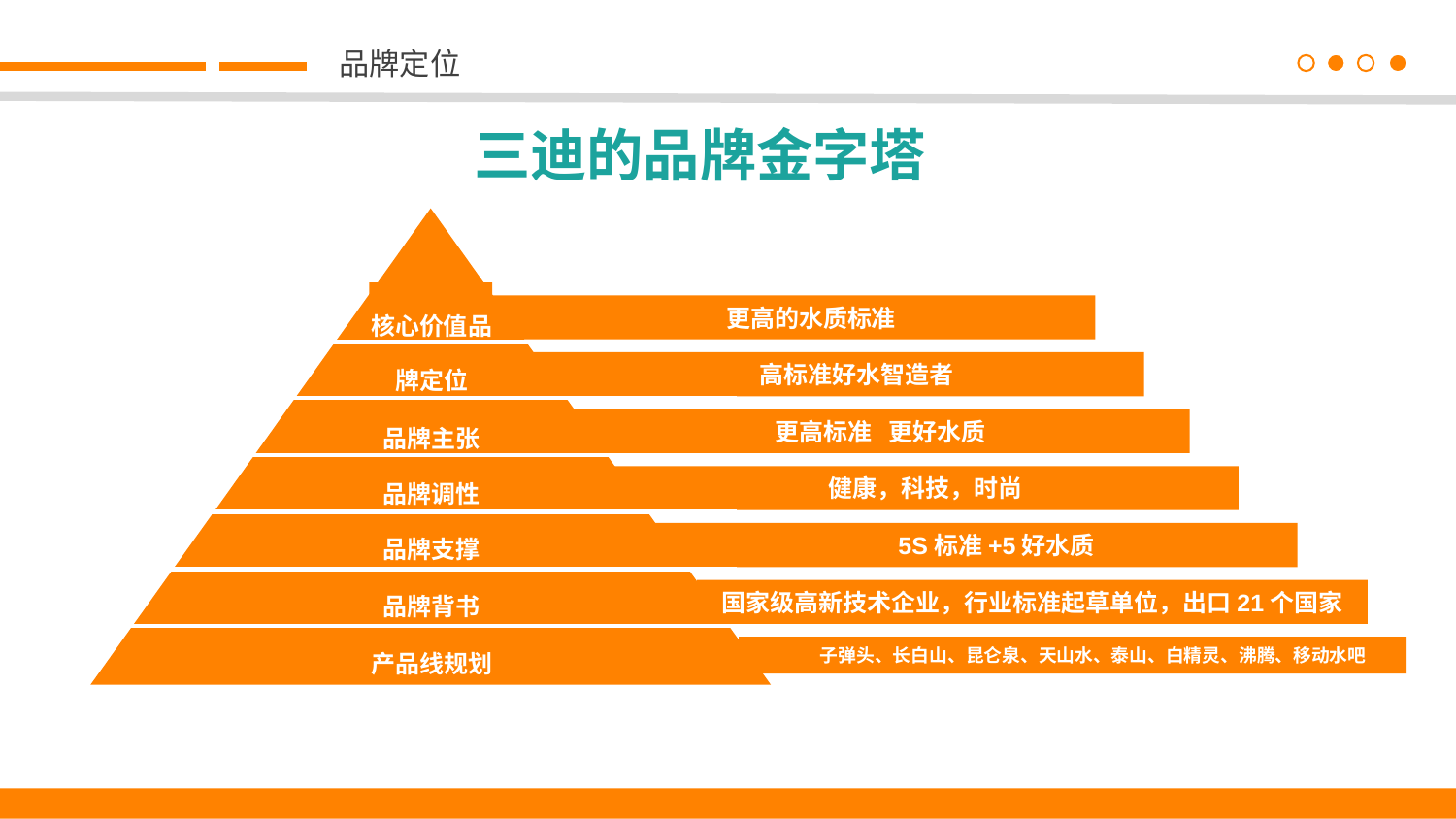

品牌定位
三迪的品牌金字塔

核心价值品牌定位
品牌主张 品牌调性 品牌支撑
品牌背书
产品线规划
更高的水质标准
高标准好水智造者
更高标准   更好水质
健康，科技，时尚
5S标准+5好水质
国家级高新技术企业，行业标准起草单位，出口21个国家
子弹头、长白山、昆仑泉、天山水、泰山、白精灵、沸腾、移动水吧